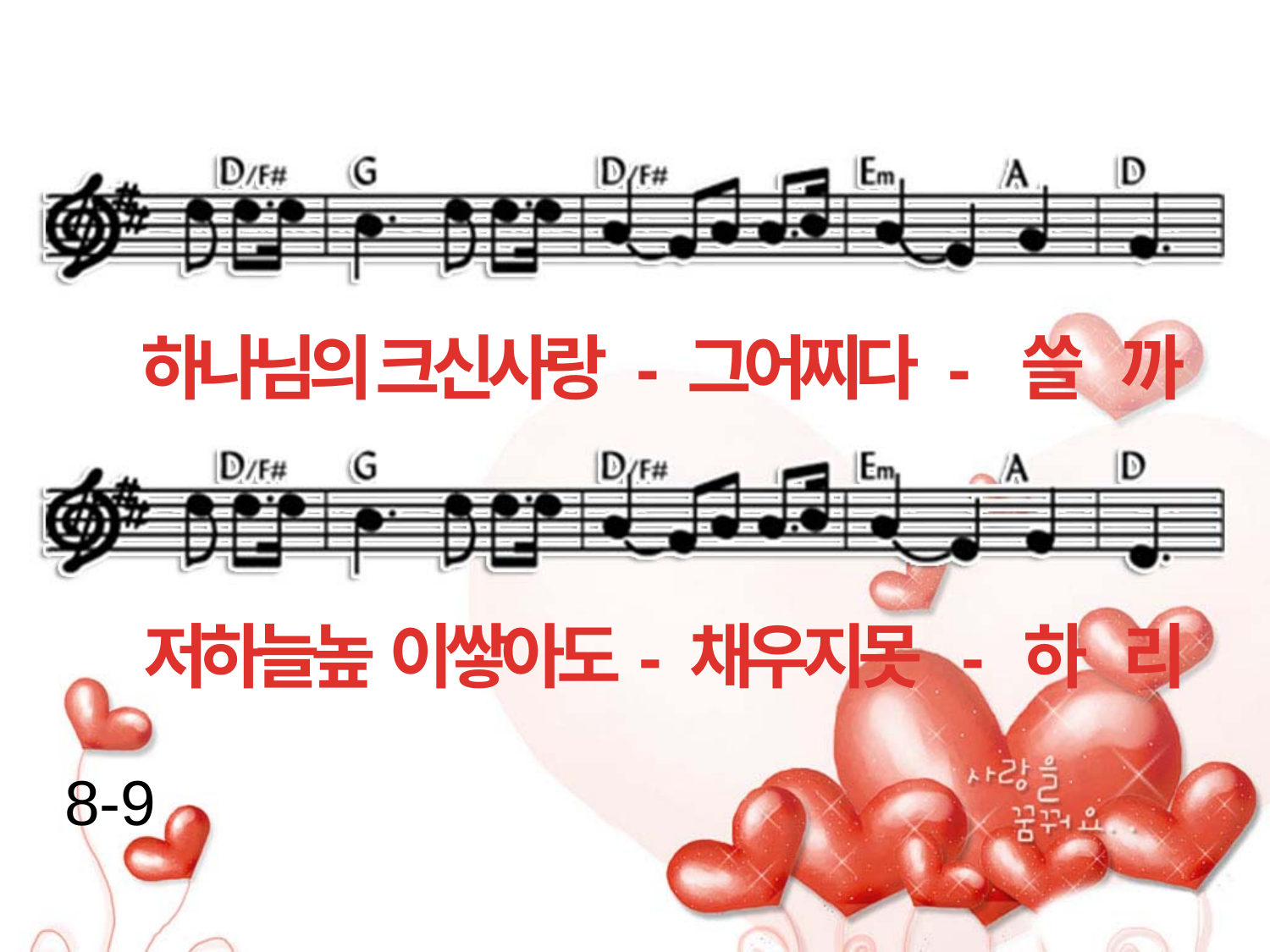

하나님의 크신사랑 - 그어찌다 -   쓸    까
저하늘높  이쌓아도- 채우지못  -  하    리
8-9